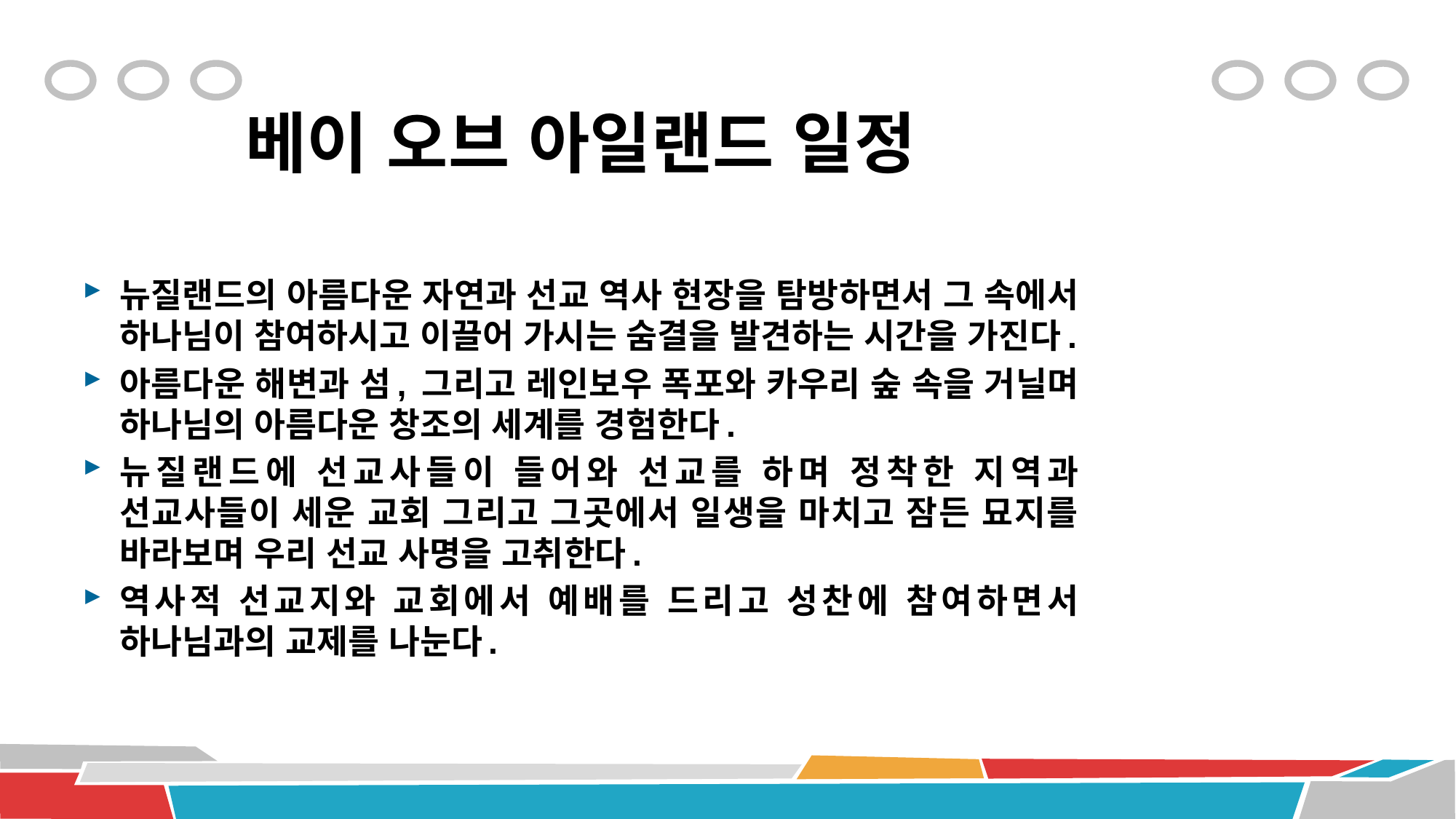

# 베이 오브 아일랜드 일정
뉴질랜드의 아름다운 자연과 선교 역사 현장을 탐방하면서 그 속에서 하나님이 참여하시고 이끌어 가시는 숨결을 발견하는 시간을 가진다.
아름다운 해변과 섬, 그리고 레인보우 폭포와 카우리 숲 속을 거닐며 하나님의 아름다운 창조의 세계를 경험한다.
뉴질랜드에 선교사들이 들어와 선교를 하며 정착한 지역과 선교사들이 세운 교회 그리고 그곳에서 일생을 마치고 잠든 묘지를 바라보며 우리 선교 사명을 고취한다.
역사적 선교지와 교회에서 예배를 드리고 성찬에 참여하면서 하나님과의 교제를 나눈다.